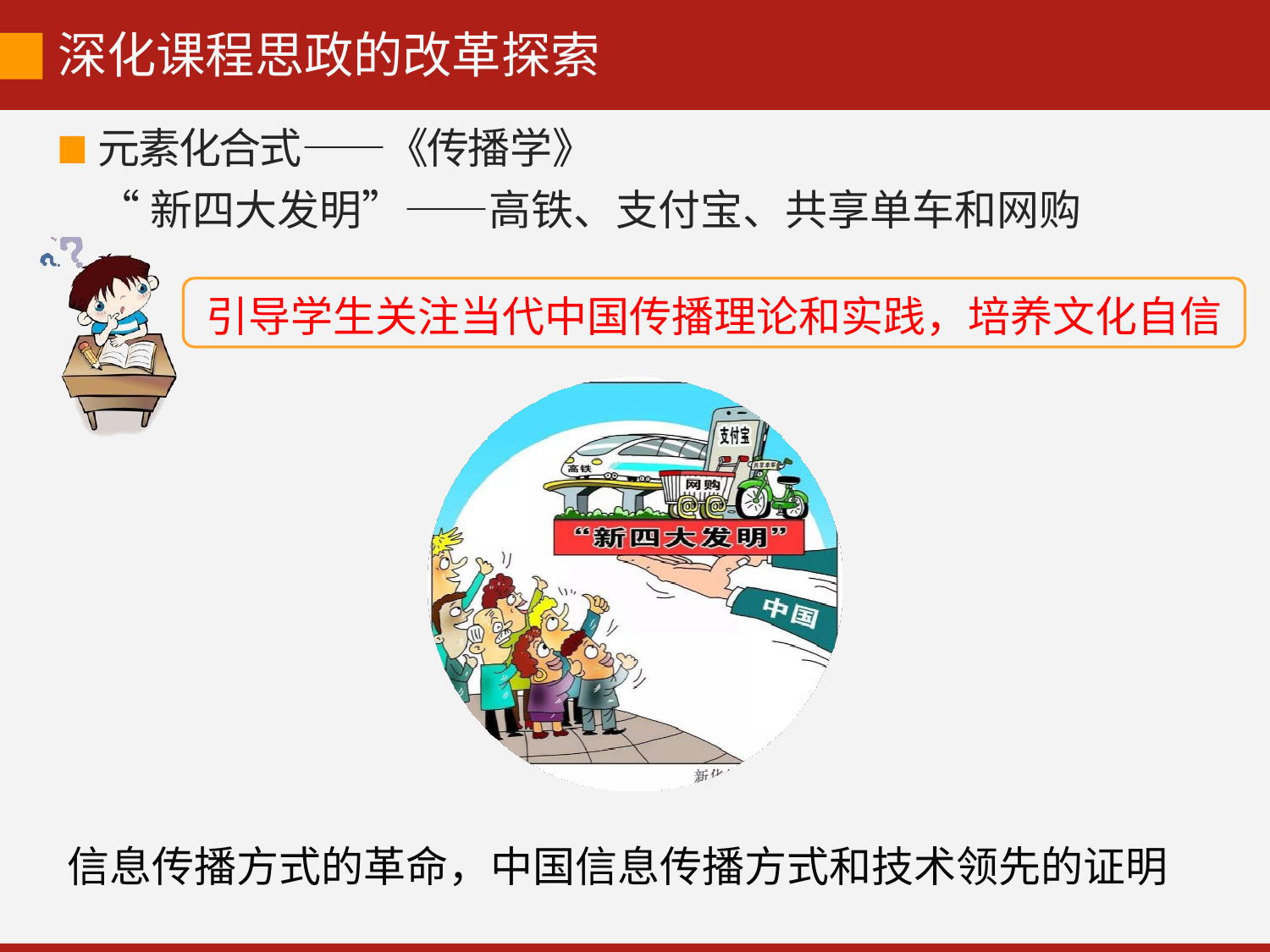

# 深化课程思政的改革探索
元素化合式——《传播学》
“新四大发明”——高铁、支付宝、共享单车和网购

引导学生关注当代中国传播理论和实践，培养文化自信

信息传播方式的革命，中国信息传播方式和技术领先的证明